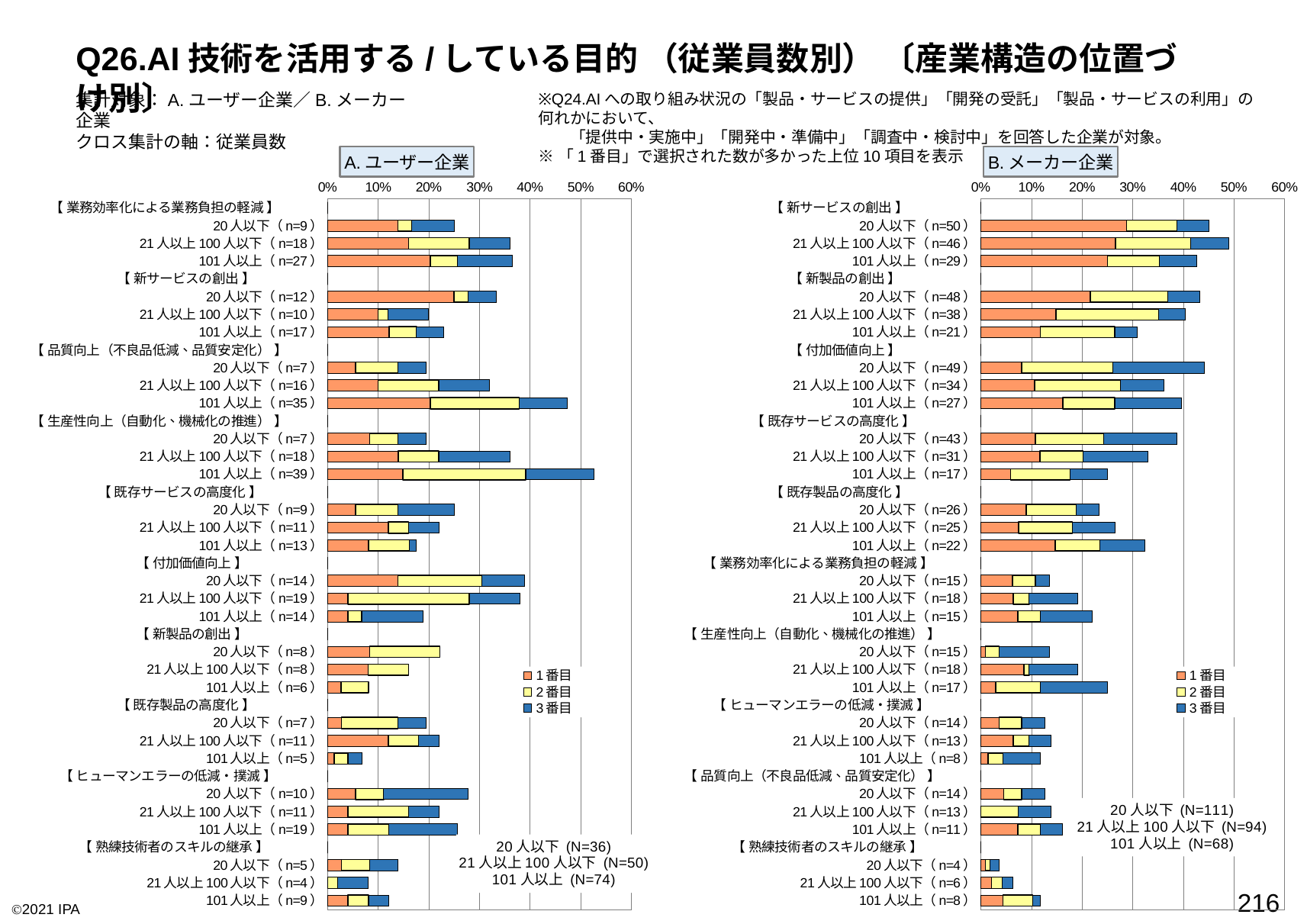

Q26.AI技術を活用する/している目的 （従業員数別） 〔産業構造の位置づけ別〕
集計対象：A.ユーザー企業／B.メーカー企業
クロス集計の軸：従業員数
※Q24.AIへの取り組み状況の「製品・サービスの提供」「開発の受託」「製品・サービスの利用」の何れかにおいて、
　　「提供中・実施中」「開発中・準備中」「調査中・検討中」を回答した企業が対象。
※「1番目」で選択された数が多かった上位10項目を表示
A.ユーザー企業
B.メーカー企業

### Chart:

| Category | 1番目 | 2番目 | 3番目 |
|---|---|---|---|
| 【 業務効率化による業務負担の軽減 】             | 0.0 | 0.0 | 0.0 |
| 20人以下（n=9） | 0.1388888888888889 | 0.027777777777777776 | 0.08333333333333333 |
| 21人以上100人以下（n=18） | 0.16 | 0.12 | 0.08 |
| 101人以上（n=27） | 0.20270270270270271 | 0.05405405405405406 | 0.10810810810810811 |
| 【 新サービスの創出 】                    | 0.0 | 0.0 | 0.0 |
| 20人以下（n=12） | 0.25 | 0.027777777777777776 | 0.05555555555555555 |
| 21人以上100人以下（n=10） | 0.1 | 0.02 | 0.08 |
| 101人以上（n=17） | 0.12162162162162163 | 0.05405405405405406 | 0.05405405405405406 |
| 【 品質向上（不良品低減、品質安定化） 】           | 0.0 | 0.0 | 0.0 |
| 20人以下（n=7） | 0.05555555555555555 | 0.08333333333333333 | 0.05555555555555555 |
| 21人以上100人以下（n=16） | 0.1 | 0.12 | 0.1 |
| 101人以上（n=35） | 0.20270270270270271 | 0.17567567567567569 | 0.0945945945945946 |
| 【 生産性向上（自動化、機械化の推進） 】           | 0.0 | 0.0 | 0.0 |
| 20人以下（n=7） | 0.08333333333333333 | 0.05555555555555555 | 0.05555555555555555 |
| 21人以上100人以下（n=18） | 0.14 | 0.08 | 0.14 |
| 101人以上（n=39） | 0.14864864864864866 | 0.24324324324324326 | 0.13513513513513514 |
| 【 既存サービスの高度化 】                  | 0.0 | 0.0 | 0.0 |
| 20人以下（n=9） | 0.05555555555555555 | 0.08333333333333333 | 0.1111111111111111 |
| 21人以上100人以下（n=11） | 0.12 | 0.04 | 0.06 |
| 101人以上（n=13） | 0.08108108108108109 | 0.08108108108108109 | 0.013513513513513514 |
| 【 付加価値向上 】                      | 0.0 | 0.0 | 0.0 |
| 20人以下（n=14） | 0.1388888888888889 | 0.16666666666666666 | 0.08333333333333333 |
| 21人以上100人以下（n=19） | 0.04 | 0.24 | 0.1 |
| 101人以上（n=14） | 0.04054054054054054 | 0.02702702702702703 | 0.12162162162162163 |
| 【 新製品の創出 】                      | 0.0 | 0.0 | 0.0 |
| 20人以下（n=8） | 0.08333333333333333 | 0.1388888888888889 | 0.0 |
| 21人以上100人以下（n=8） | 0.08 | 0.08 | 0.0 |
| 101人以上（n=6） | 0.02702702702702703 | 0.05405405405405406 | 0.0 |
| 【 既存製品の高度化 】                    | 0.0 | 0.0 | 0.0 |
| 20人以下（n=7） | 0.027777777777777776 | 0.1111111111111111 | 0.05555555555555555 |
| 21人以上100人以下（n=11） | 0.12 | 0.06 | 0.04 |
| 101人以上（n=5） | 0.013513513513513514 | 0.02702702702702703 | 0.02702702702702703 |
| 【 ヒューマンエラーの低減・撲滅 】              | 0.0 | 0.0 | 0.0 |
| 20人以下（n=10） | 0.05555555555555555 | 0.05555555555555555 | 0.16666666666666666 |
| 21人以上100人以下（n=11） | 0.04 | 0.12 | 0.06 |
| 101人以上（n=19） | 0.04054054054054054 | 0.08108108108108109 | 0.13513513513513514 |
| 【 熟練技術者のスキルの継承 】                | 0.0 | 0.0 | 0.0 |
| 20人以下（n=5） | 0.027777777777777776 | 0.05555555555555555 | 0.05555555555555555 |
| 21人以上100人以下（n=4） | 0.0 | 0.02 | 0.06 |
| 101人以上（n=9） | 0.04054054054054054 | 0.04054054054054054 | 0.04054054054054054 |

### Chart:

| Category | 1番目 | 2番目 | 3番目 |
|---|---|---|---|
| 【 新サービスの創出 】                    | 0.0 | 0.0 | 0.0 |
| 20人以下（n=50） | 0.2882882882882883 | 0.0990990990990991 | 0.06306306306306306 |
| 21人以上100人以下（n=46） | 0.26595744680851063 | 0.14893617021276595 | 0.07446808510638298 |
| 101人以上（n=29） | 0.25 | 0.10294117647058823 | 0.07352941176470588 |
| 【 新製品の創出 】                      | 0.0 | 0.0 | 0.0 |
| 20人以下（n=48） | 0.21621621621621623 | 0.15315315315315314 | 0.06306306306306306 |
| 21人以上100人以下（n=38） | 0.14893617021276595 | 0.20212765957446807 | 0.05319148936170213 |
| 101人以上（n=21） | 0.11764705882352941 | 0.14705882352941177 | 0.04411764705882353 |
| 【 付加価値向上 】                      | 0.0 | 0.0 | 0.0 |
| 20人以下（n=49） | 0.08108108108108109 | 0.18018018018018017 | 0.18018018018018017 |
| 21人以上100人以下（n=34） | 0.10638297872340426 | 0.1702127659574468 | 0.0851063829787234 |
| 101人以上（n=27） | 0.16176470588235295 | 0.10294117647058823 | 0.1323529411764706 |
| 【 既存サービスの高度化 】                  | 0.0 | 0.0 | 0.0 |
| 20人以下（n=43） | 0.10810810810810811 | 0.13513513513513514 | 0.14414414414414414 |
| 21人以上100人以下（n=31） | 0.11702127659574468 | 0.0851063829787234 | 0.1276595744680851 |
| 101人以上（n=17） | 0.058823529411764705 | 0.11764705882352941 | 0.07352941176470588 |
| 【 既存製品の高度化 】                    | 0.0 | 0.0 | 0.0 |
| 20人以下（n=26） | 0.09009009009009009 | 0.0990990990990991 | 0.04504504504504504 |
| 21人以上100人以下（n=25） | 0.07446808510638298 | 0.10638297872340426 | 0.0851063829787234 |
| 101人以上（n=22） | 0.14705882352941177 | 0.08823529411764706 | 0.08823529411764706 |
| 【 業務効率化による業務負担の軽減 】             | 0.0 | 0.0 | 0.0 |
| 20人以下（n=15） | 0.06306306306306306 | 0.04504504504504504 | 0.02702702702702703 |
| 21人以上100人以下（n=18） | 0.06382978723404255 | 0.031914893617021274 | 0.09574468085106383 |
| 101人以上（n=15） | 0.07352941176470588 | 0.04411764705882353 | 0.10294117647058823 |
| 【 生産性向上（自動化、機械化の推進） 】           | 0.0 | 0.0 | 0.0 |
| 20人以下（n=15） | 0.009009009009009009 | 0.02702702702702703 | 0.0990990990990991 |
| 21人以上100人以下（n=18） | 0.0851063829787234 | 0.010638297872340425 | 0.09574468085106383 |
| 101人以上（n=17） | 0.029411764705882353 | 0.08823529411764706 | 0.1323529411764706 |
| 【 ヒューマンエラーの低減・撲滅 】              | 0.0 | 0.0 | 0.0 |
| 20人以下（n=14） | 0.036036036036036036 | 0.04504504504504504 | 0.04504504504504504 |
| 21人以上100人以下（n=13） | 0.06382978723404255 | 0.031914893617021274 | 0.0425531914893617 |
| 101人以上（n=8） | 0.014705882352941176 | 0.029411764705882353 | 0.07352941176470588 |
| 【 品質向上（不良品低減、品質安定化） 】           | 0.0 | 0.0 | 0.0 |
| 20人以下（n=14） | 0.04504504504504504 | 0.036036036036036036 | 0.04504504504504504 |
| 21人以上100人以下（n=13） | 0.0 | 0.07446808510638298 | 0.06382978723404255 |
| 101人以上（n=11） | 0.07352941176470588 | 0.04411764705882353 | 0.04411764705882353 |
| 【 熟練技術者のスキルの継承 】                | 0.0 | 0.0 | 0.0 |
| 20人以下（n=4） | 0.009009009009009009 | 0.009009009009009009 | 0.018018018018018018 |
| 21人以上100人以下（n=6） | 0.02127659574468085 | 0.02127659574468085 | 0.02127659574468085 |
| 101人以上（n=8） | 0.04411764705882353 | 0.058823529411764705 | 0.014705882352941176 |